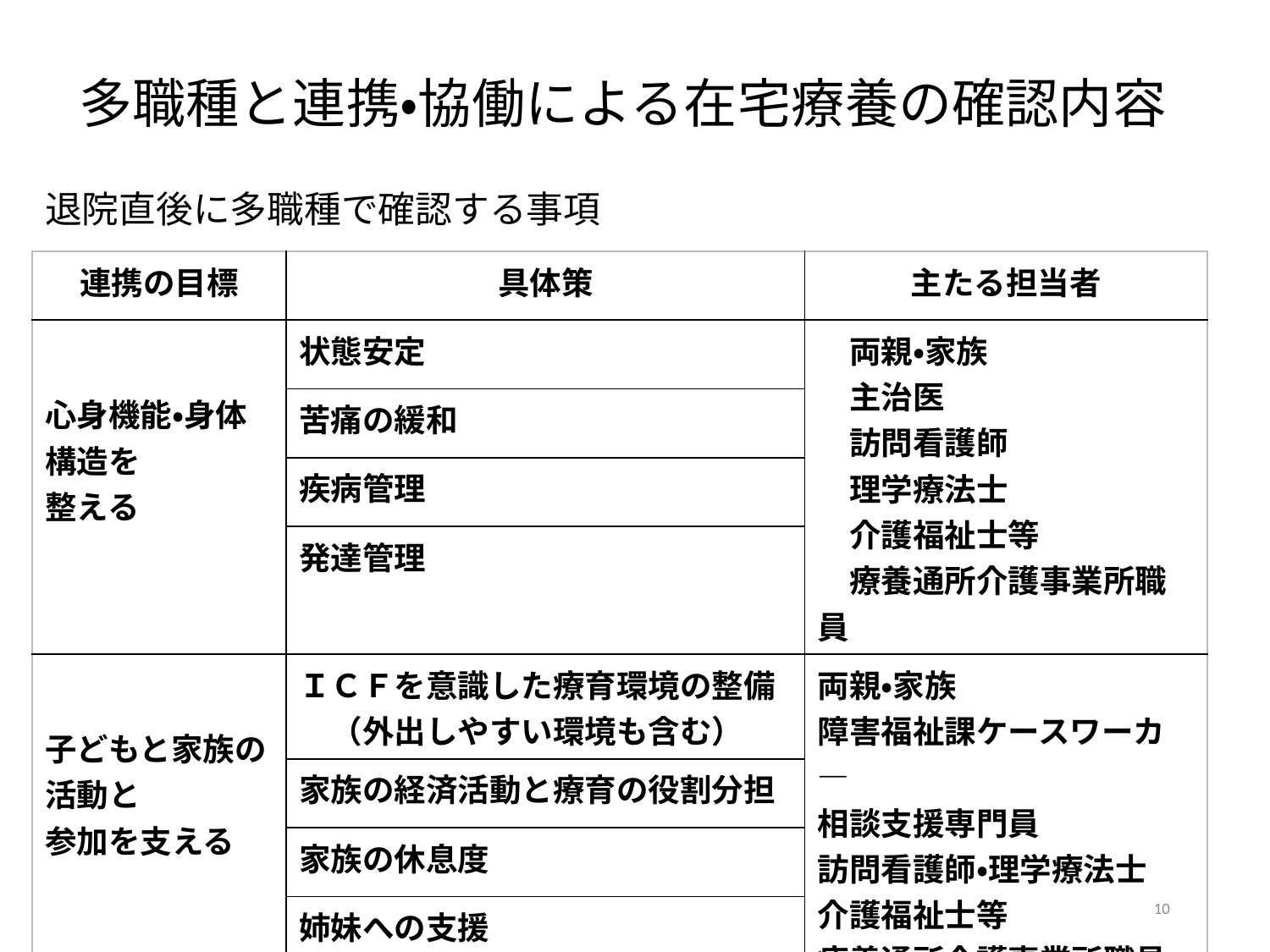

# 多職種と連携・協働による在宅療養の確認内容
退院直後に多職種で確認する事項

| 連携の目標 | 具体策 | 主たる担当者 |
| --- | --- | --- |
| 心身機能・身体構造を 整える | 状態安定 | 両親・家族 　主治医 　訪問看護師 　理学療法士 　介護福祉士等 　療養通所介護事業所職員 |
|  | 苦痛の緩和 |  |
|  | 疾病管理 |  |
|  | 発達管理 |  |
| 子どもと家族の活動と 参加を支える | ＩＣＦを意識した療育環境の整備 　（外出しやすい環境も含む） | 両親・家族 障害福祉課ケースワーカ― 相談支援専門員 訪問看護師・理学療法士 介護福祉士等 療養通所介護事業所職員 療育施設職員 保育園職員 |
|  | 家族の経済活動と療育の役割分担 |  |
|  | 家族の休息度 |  |
|  | 姉妹への支援 |  |
10